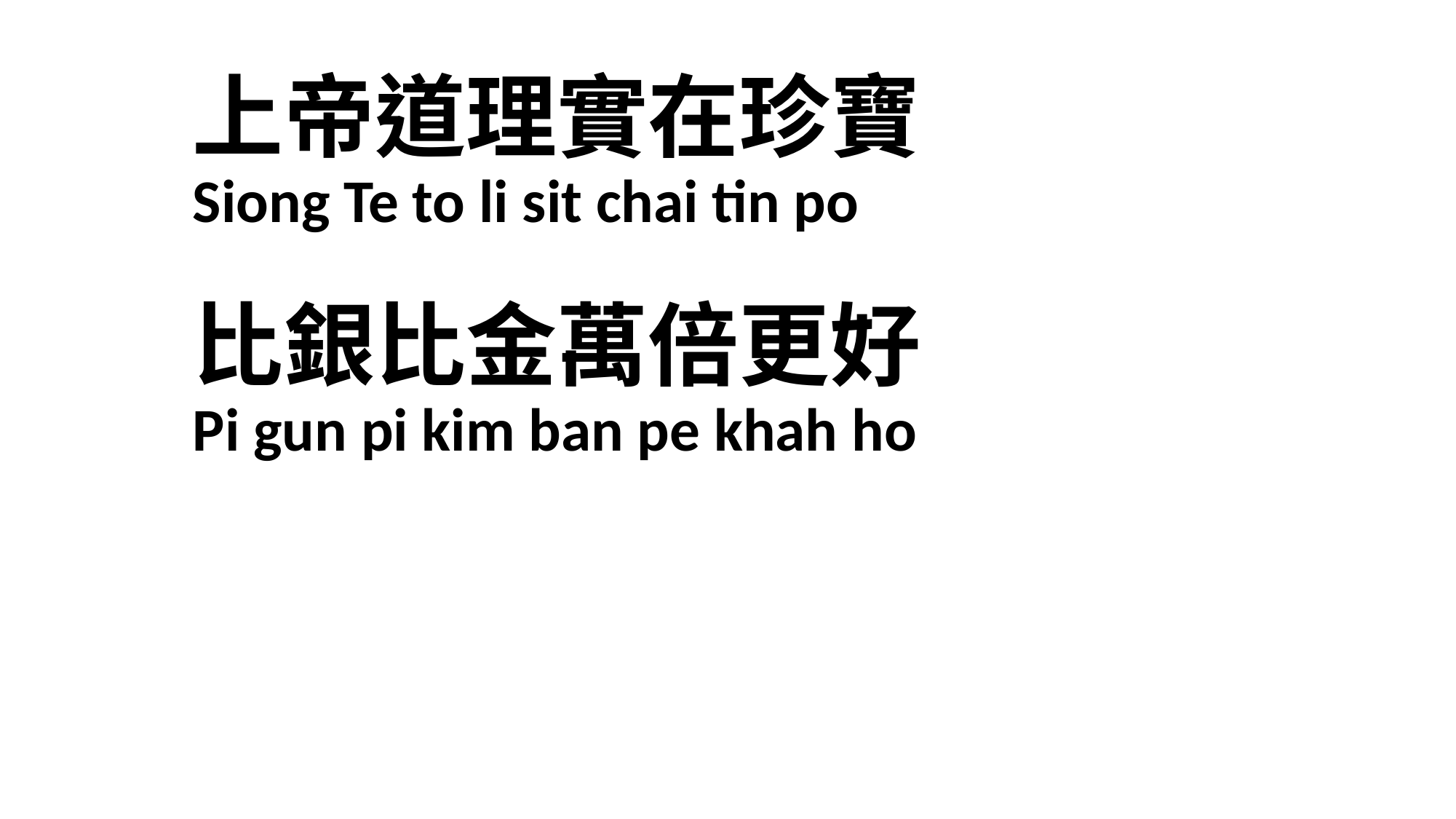

# 上帝道理實在珍寶 Siong Te to li sit chai tin po 比銀比金萬倍更好 Pi gun pi kim ban pe khah ho